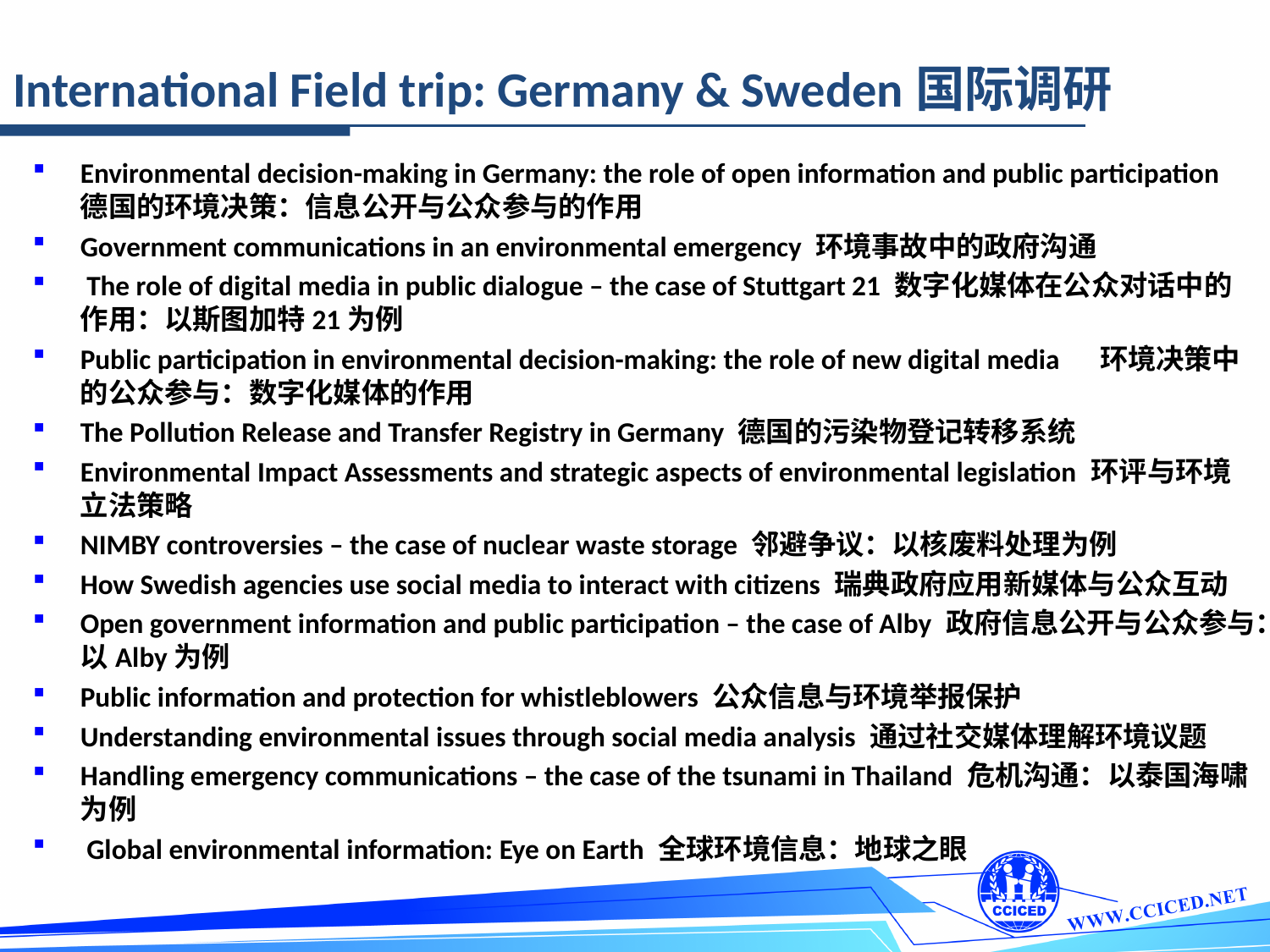

International Field trip: Germany & Sweden国际调研
Environmental decision-making in Germany: the role of open information and public participation 德国的环境决策：信息公开与公众参与的作用
Government communications in an environmental emergency 环境事故中的政府沟通
 The role of digital media in public dialogue – the case of Stuttgart 21 数字化媒体在公众对话中的作用：以斯图加特21为例
Public participation in environmental decision-making: the role of new digital media     环境决策中的公众参与：数字化媒体的作用
The Pollution Release and Transfer Registry in Germany 德国的污染物登记转移系统
Environmental Impact Assessments and strategic aspects of environmental legislation 环评与环境立法策略
NIMBY controversies – the case of nuclear waste storage 邻避争议：以核废料处理为例
How Swedish agencies use social media to interact with citizens 瑞典政府应用新媒体与公众互动
Open government information and public participation – the case of Alby 政府信息公开与公众参与：以Alby为例
Public information and protection for whistleblowers 公众信息与环境举报保护
Understanding environmental issues through social media analysis 通过社交媒体理解环境议题
Handling emergency communications – the case of the tsunami in Thailand 危机沟通：以泰国海啸为例
 Global environmental information: Eye on Earth 全球环境信息：地球之眼